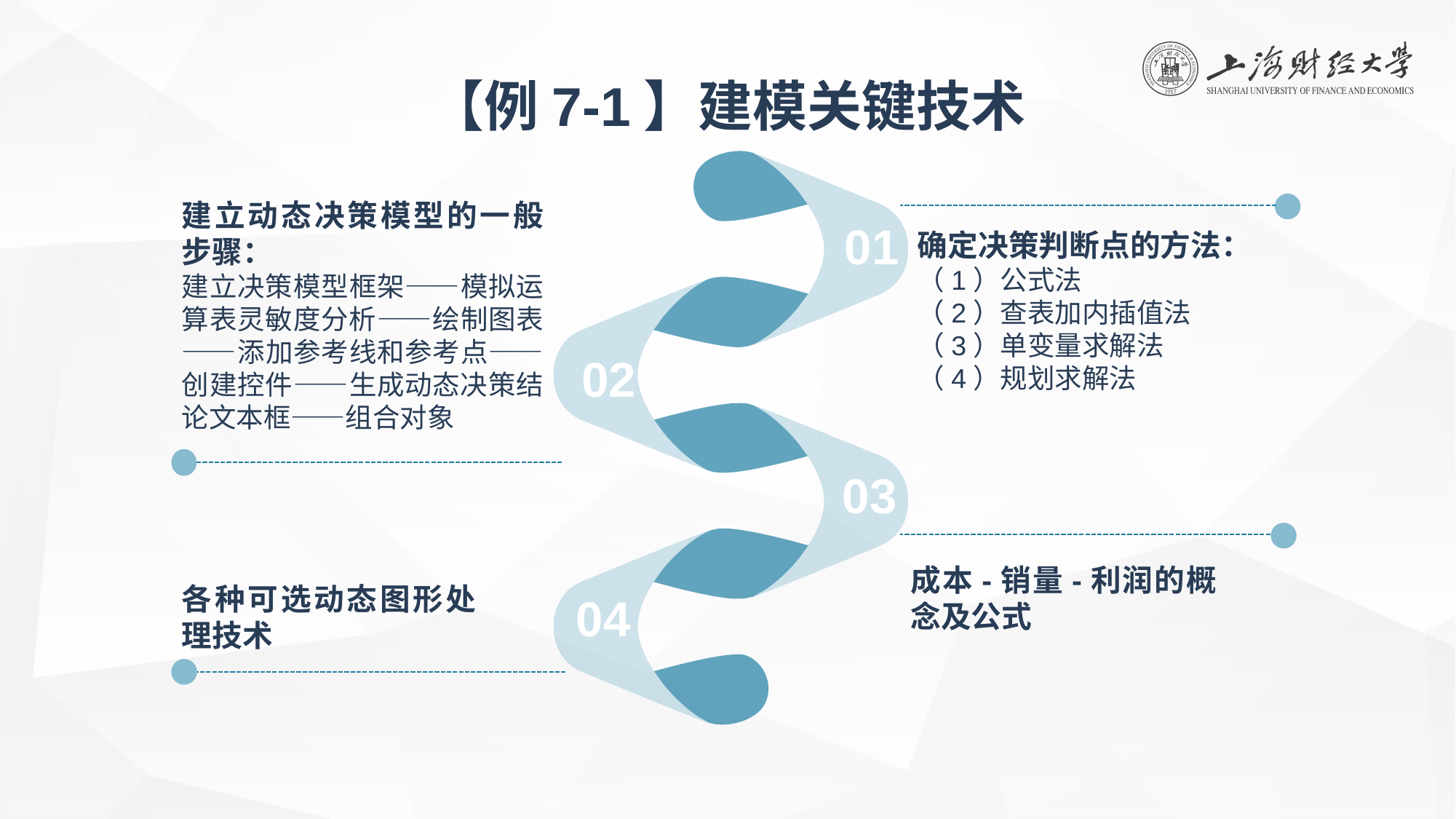

【例7-1】建模关键技术

建立动态决策模型的一般步骤：
建立决策模型框架——模拟运算表灵敏度分析——绘制图表——添加参考线和参考点——创建控件——生成动态决策结论文本框——组合对象

01
确定决策判断点的方法：
（1）公式法
（2）查表加内插值法
（3）单变量求解法
（4）规划求解法

02

03

成本-销量-利润的概念及公式
各种可选动态图形处理技术
04